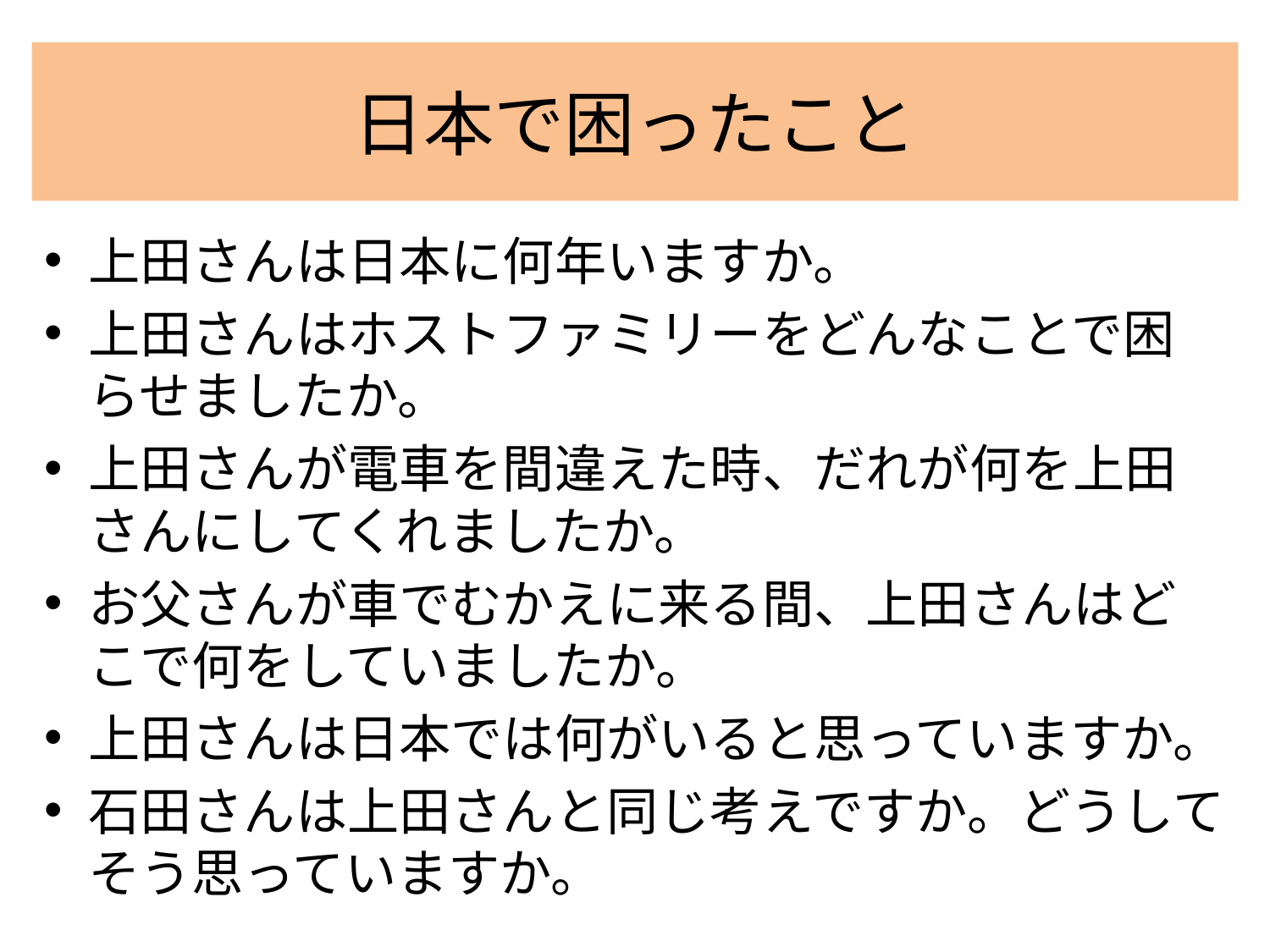

# 日本で困ったこと
上田さんは日本に何年いますか。
上田さんはホストファミリーをどんなことで困らせましたか。
上田さんが電車を間違えた時、だれが何を上田さんにしてくれましたか。
お父さんが車でむかえに来る間、上田さんはどこで何をしていましたか。
上田さんは日本では何がいると思っていますか。
石田さんは上田さんと同じ考えですか。どうしてそう思っていますか。